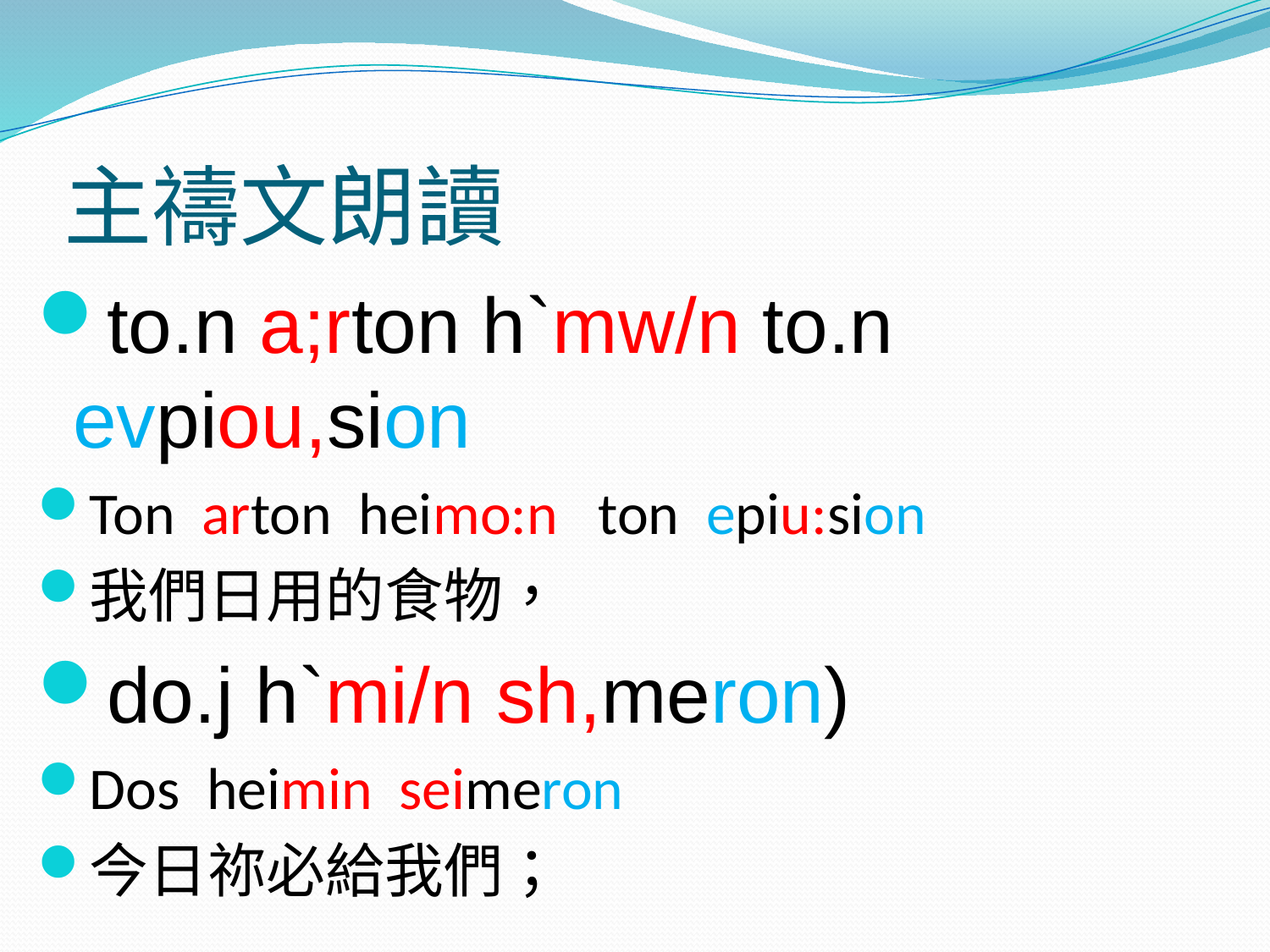

# 主禱文朗讀
to.n a;rton h`mw/n to.n evpiou,sion
Ton  arton  heimo:n   ton  epiu:sion
我們日用的食物，
do.j h`mi/n sh,meron)
Dos  heimin  seimeron
今日祢必給我們；